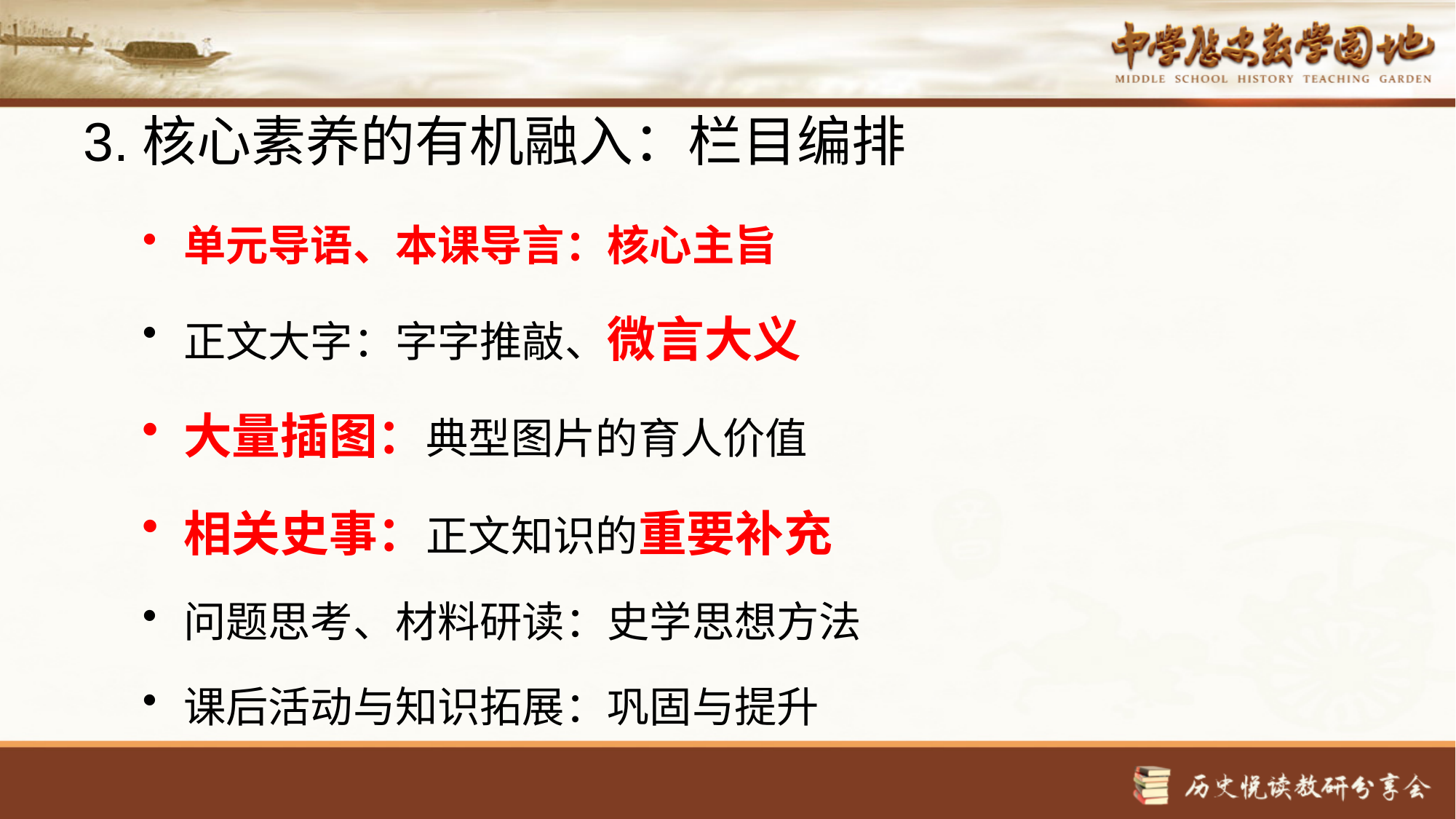

# 3.核心素养的有机融入：栏目编排
单元导语、本课导言：核心主旨
正文大字：字字推敲、微言大义
大量插图：典型图片的育人价值
相关史事：正文知识的重要补充
问题思考、材料研读：史学思想方法
课后活动与知识拓展：巩固与提升